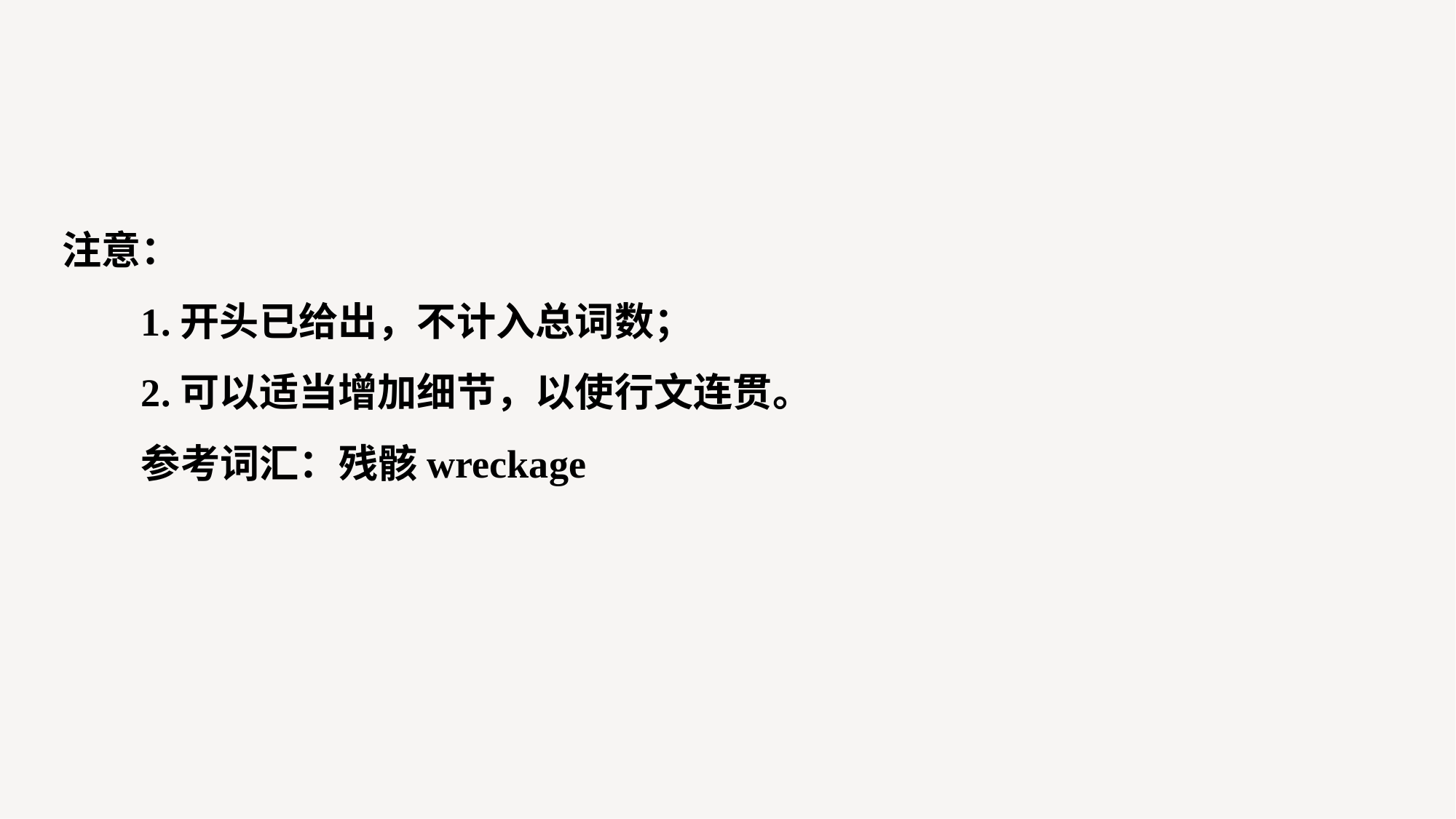

注意：
1.开头已给出，不计入总词数；
2.可以适当增加细节，以使行文连贯。
参考词汇：残骸wreckage